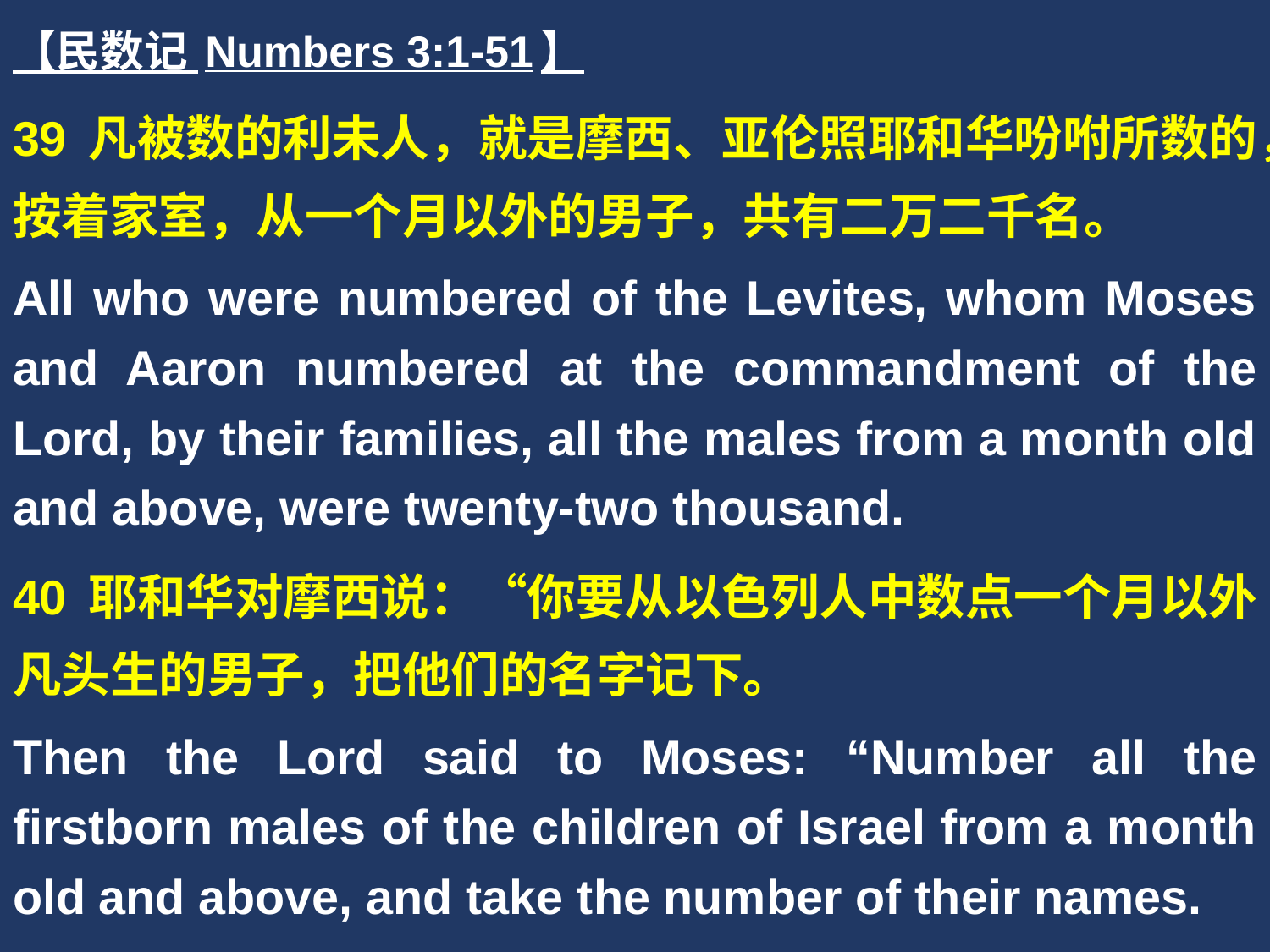

【民数记 Numbers 3:1-51】
39 凡被数的利未人，就是摩西、亚伦照耶和华吩咐所数的，按着家室，从一个月以外的男子，共有二万二千名。
All who were numbered of the Levites, whom Moses and Aaron numbered at the commandment of the Lord, by their families, all the males from a month old and above, were twenty-two thousand.
40 耶和华对摩西说：“你要从以色列人中数点一个月以外凡头生的男子，把他们的名字记下。
Then the Lord said to Moses: “Number all the firstborn males of the children of Israel from a month old and above, and take the number of their names.